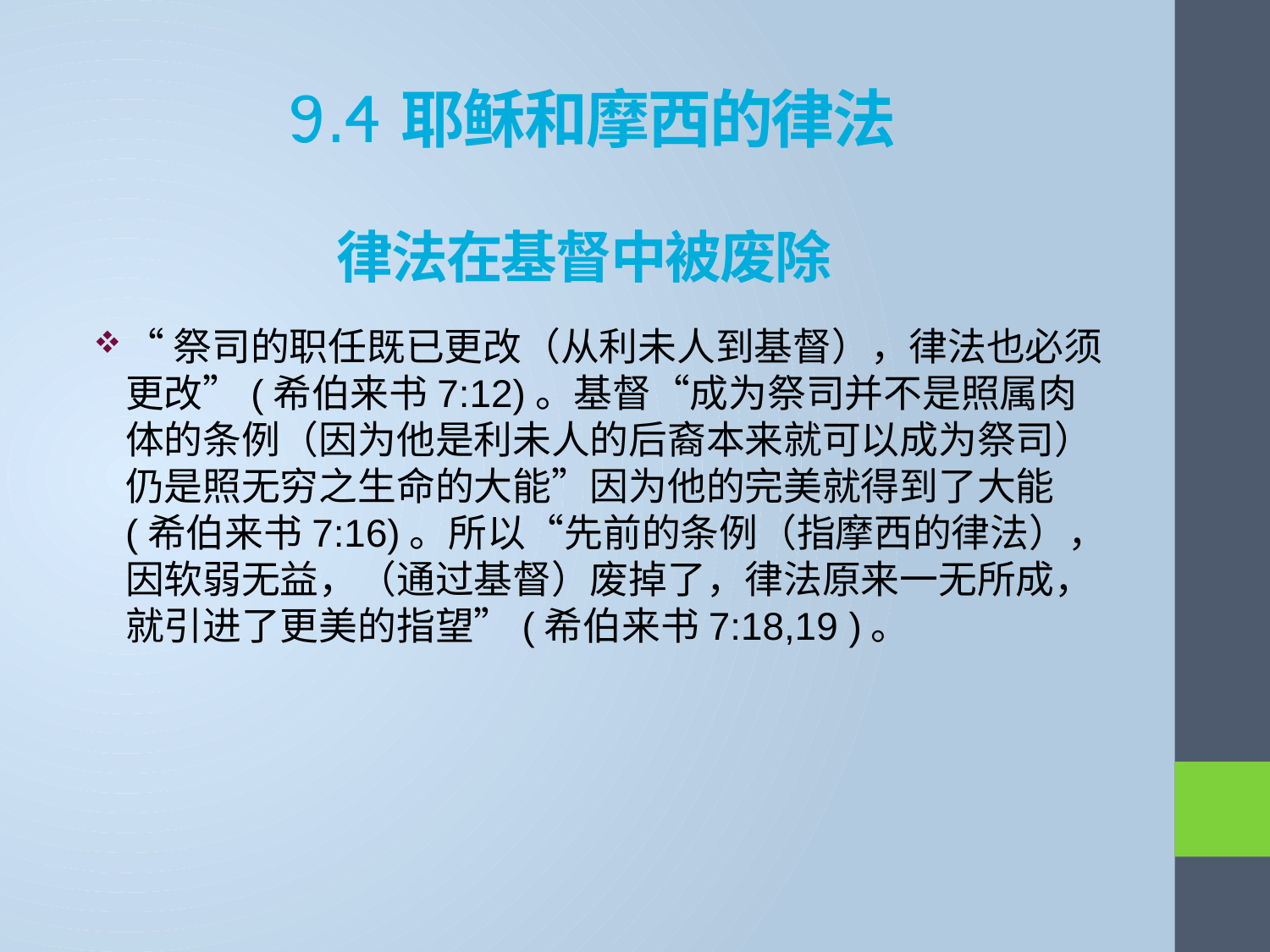

# 9.4耶稣和摩西的律法
律法在基督中被废除
“祭司的职任既已更改（从利未人到基督），律法也必须更改”(希伯来书7:12)。基督“成为祭司并不是照属肉体的条例（因为他是利未人的后裔本来就可以成为祭司）仍是照无穷之生命的大能”因为他的完美就得到了大能(希伯来书7:16)。所以“先前的条例（指摩西的律法），因软弱无益，（通过基督）废掉了，律法原来一无所成，就引进了更美的指望”(希伯来书7:18,19 )。